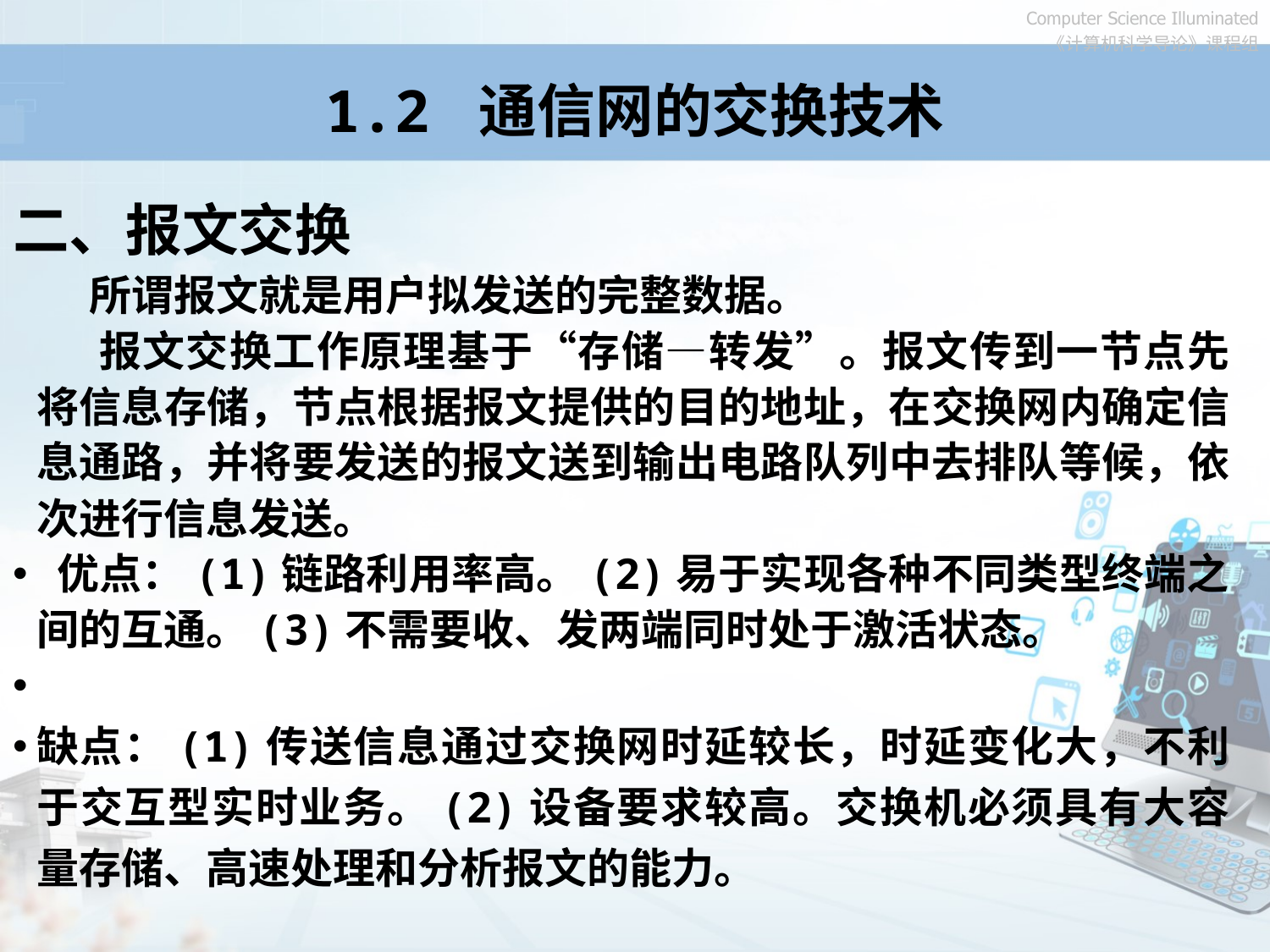

# 1.2 通信网的交换技术
二、报文交换
       所谓报文就是用户拟发送的完整数据。
       报文交换工作原理基于“存储—转发”。报文传到一节点先将信息存储，节点根据报文提供的目的地址，在交换网内确定信息通路，并将要发送的报文送到输出电路队列中去排队等候，依次进行信息发送。
 优点：(1)链路利用率高。(2)易于实现各种不同类型终端之间的互通。(3)不需要收、发两端同时处于激活状态。

缺点：(1)传送信息通过交换网时延较长，时延变化大，不利于交互型实时业务。(2)设备要求较高。交换机必须具有大容量存储、高速处理和分析报文的能力。